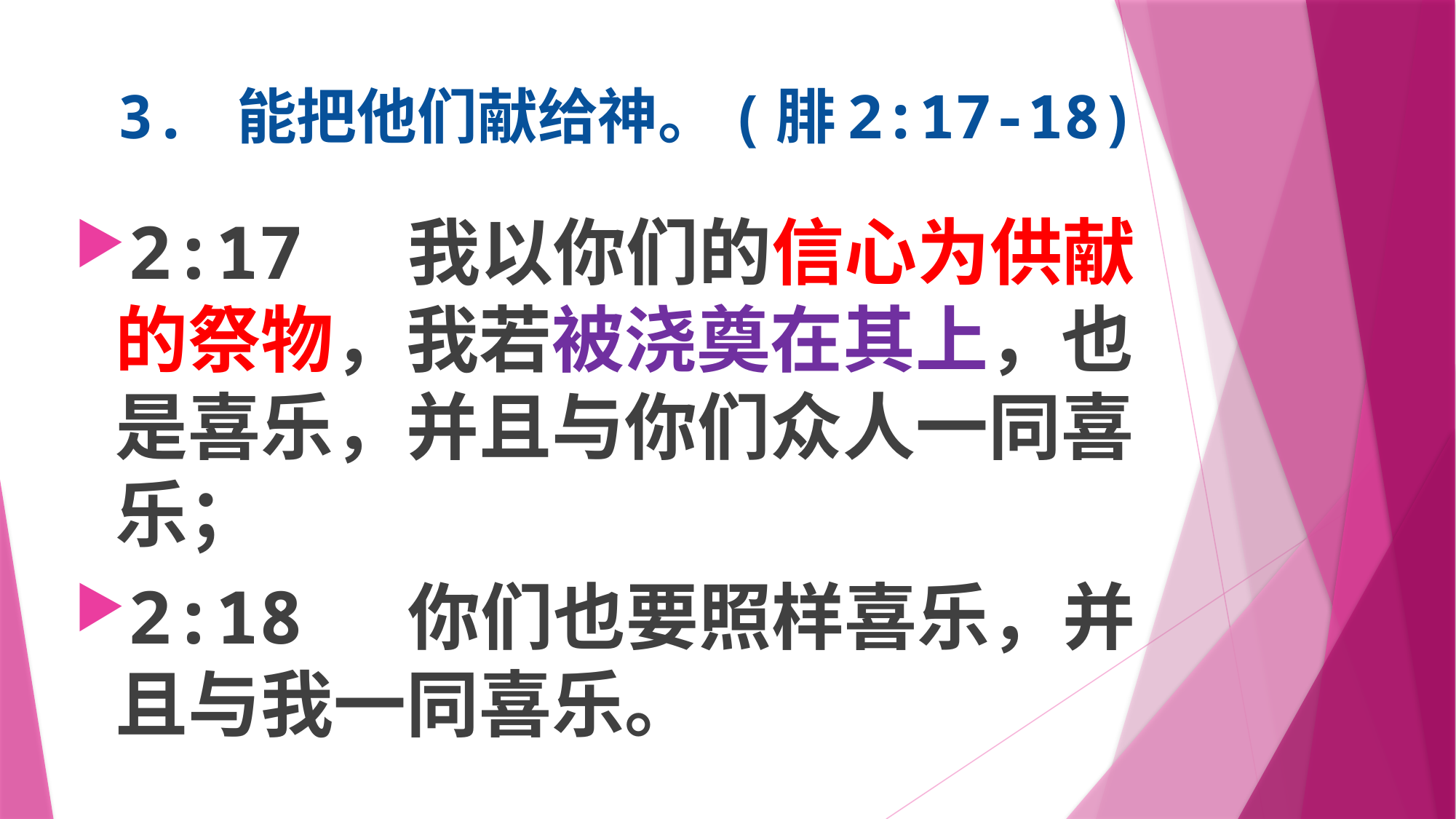

# 3. 能把他们献给神。(腓2:17-18)
2:17  我以你们的信心为供献的祭物，我若被浇奠在其上，也是喜乐，并且与你们众人一同喜乐；
2:18  你们也要照样喜乐，并且与我一同喜乐。